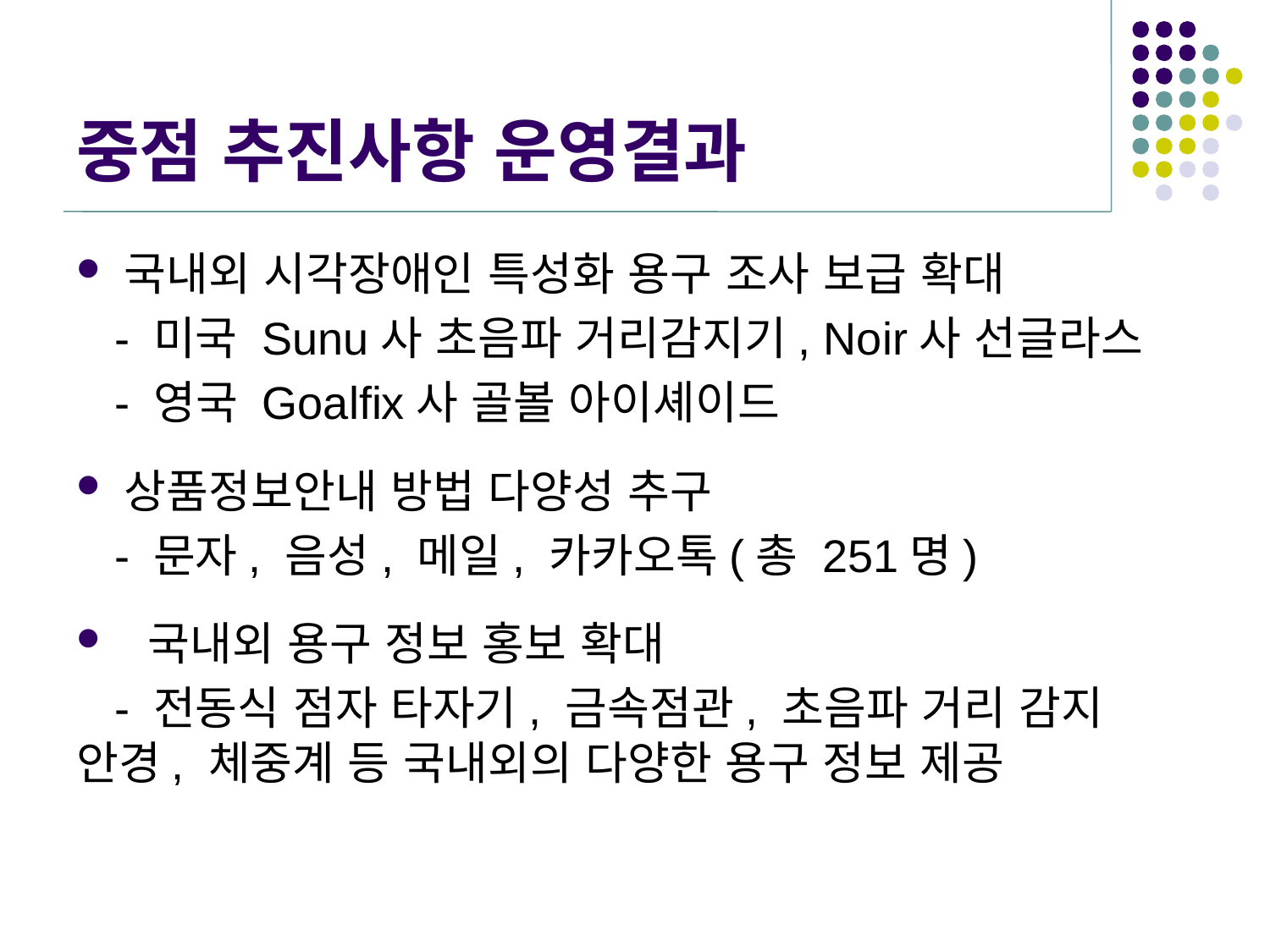

# 중점 추진사항 운영결과
국내외 시각장애인 특성화 용구 조사 보급 확대
   - 미국 Sunu사 초음파 거리감지기, Noir사 선글라스
   - 영국 Goalfix사 골볼 아이셰이드

상품정보안내 방법 다양성 추구
   - 문자, 음성, 메일, 카카오톡(총 251명)

 국내외 용구 정보 홍보 확대
   - 전동식 점자 타자기, 금속점관, 초음파 거리 감지 안경, 체중계 등 국내외의 다양한 용구 정보 제공